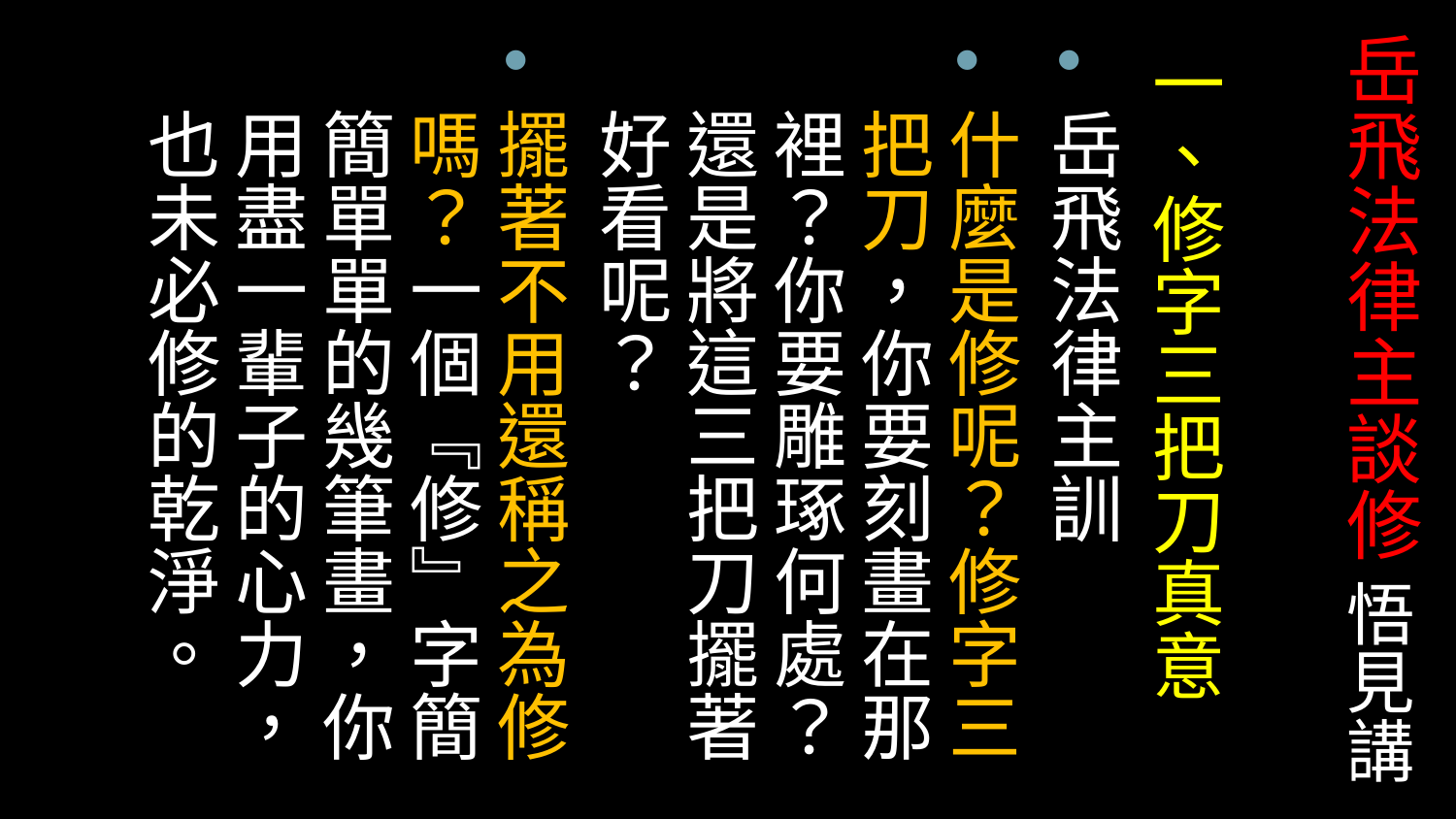

# 岳飛法律主談修 悟見講
一、修字三把刀真意
岳飛法律主訓
什麼是修呢？修字三把刀，你要刻畫在那裡？你要雕琢何處？還是將這三把刀擺著好看呢？
擺著不用還稱之為修嗎？一個『修』字簡簡單單的幾筆畫，你用盡一輩子的心力，也未必修的乾淨。